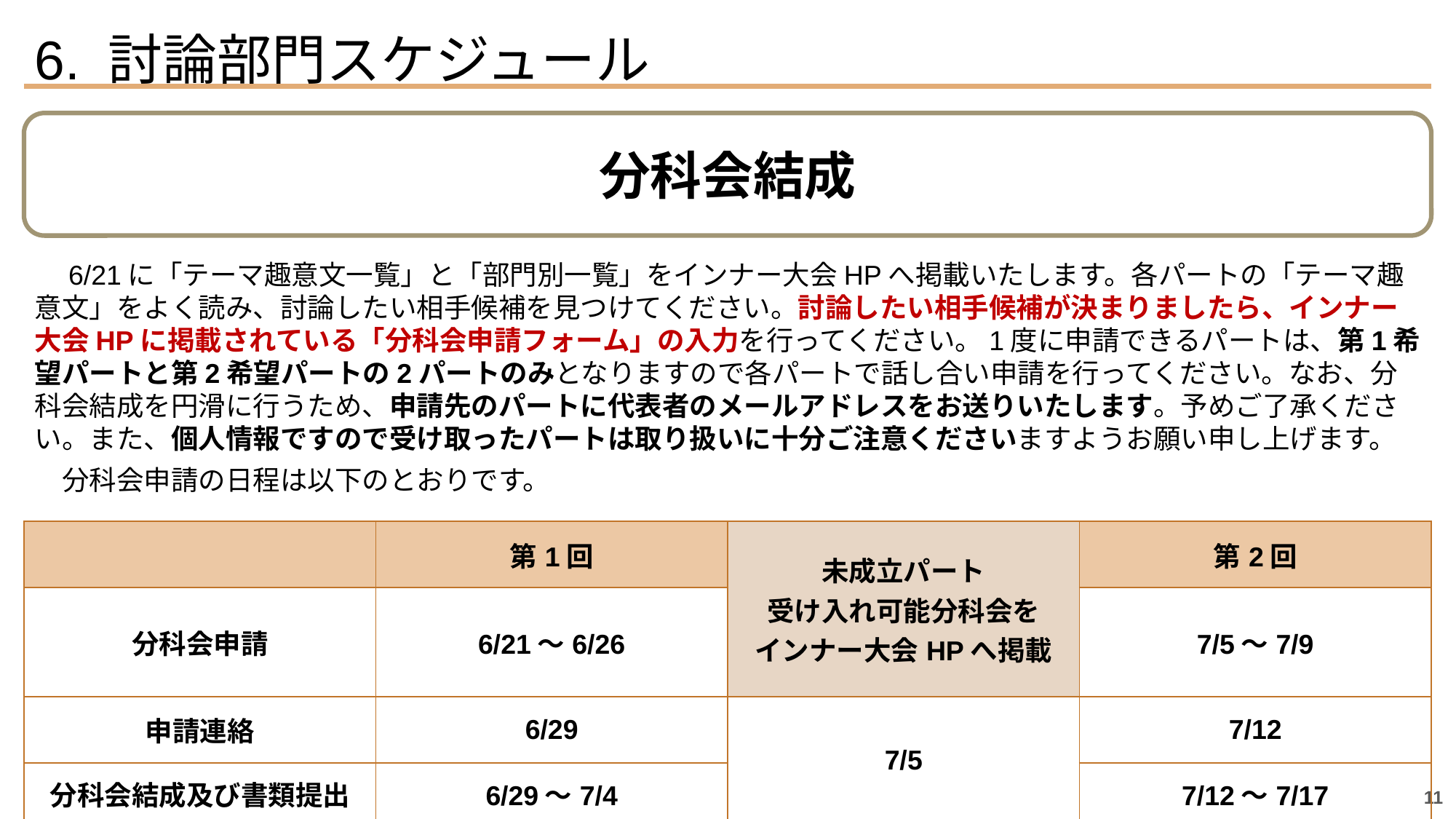

6. 討論部門スケジュール
分科会結成
　6/21に「テーマ趣意文一覧」と「部門別一覧」をインナー大会HPへ掲載いたします。各パートの「テーマ趣意文」をよく読み、討論したい相手候補を見つけてください。討論したい相手候補が決まりましたら、インナー大会HPに掲載されている「分科会申請フォーム」の入力を行ってください。1度に申請できるパートは、第1希望パートと第2希望パートの2パートのみとなりますので各パートで話し合い申請を行ってください。なお、分科会結成を円滑に行うため、申請先のパートに代表者のメールアドレスをお送りいたします。予めご了承ください。また、個人情報ですので受け取ったパートは取り扱いに十分ご注意くださいますようお願い申し上げます。
　分科会申請の日程は以下のとおりです。
|  | 第1回 | 未成立パート 受け入れ可能分科会を インナー大会HPへ掲載 | 第2回 |
| --- | --- | --- | --- |
| 分科会申請 | 6/21～6/26 |  | 7/5～7/9 |
| 申請連絡 | 6/29 | 7/5 | 7/12 |
| 分科会結成及び書類提出 | 6/29～7/4 |  | 7/12～7/17 |
11